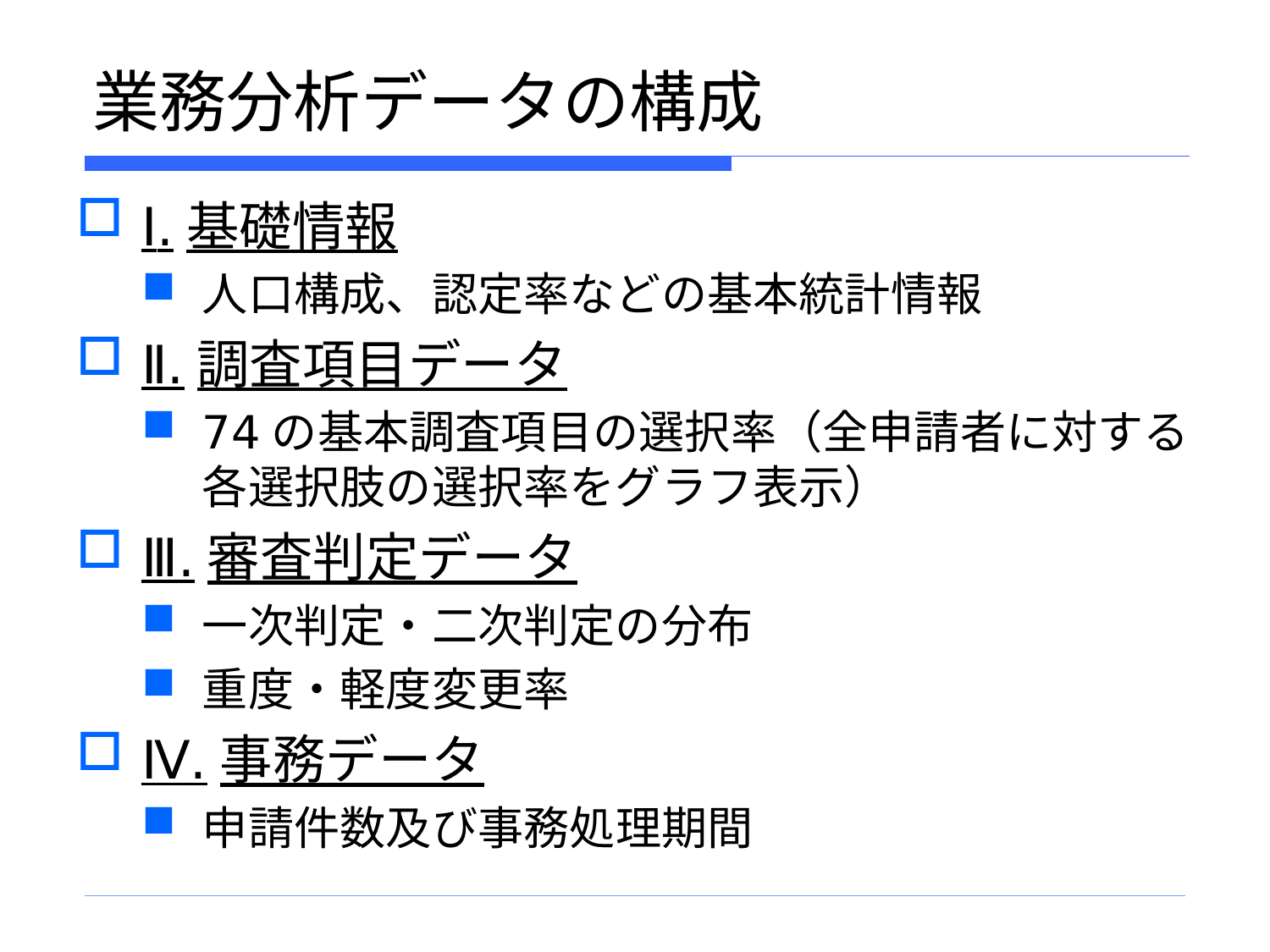

# 業務分析データの構成
Ⅰ.基礎情報
人口構成、認定率などの基本統計情報
Ⅱ.調査項目データ
74の基本調査項目の選択率（全申請者に対する各選択肢の選択率をグラフ表示）
Ⅲ.審査判定データ
一次判定・二次判定の分布
重度・軽度変更率
Ⅳ.事務データ
申請件数及び事務処理期間